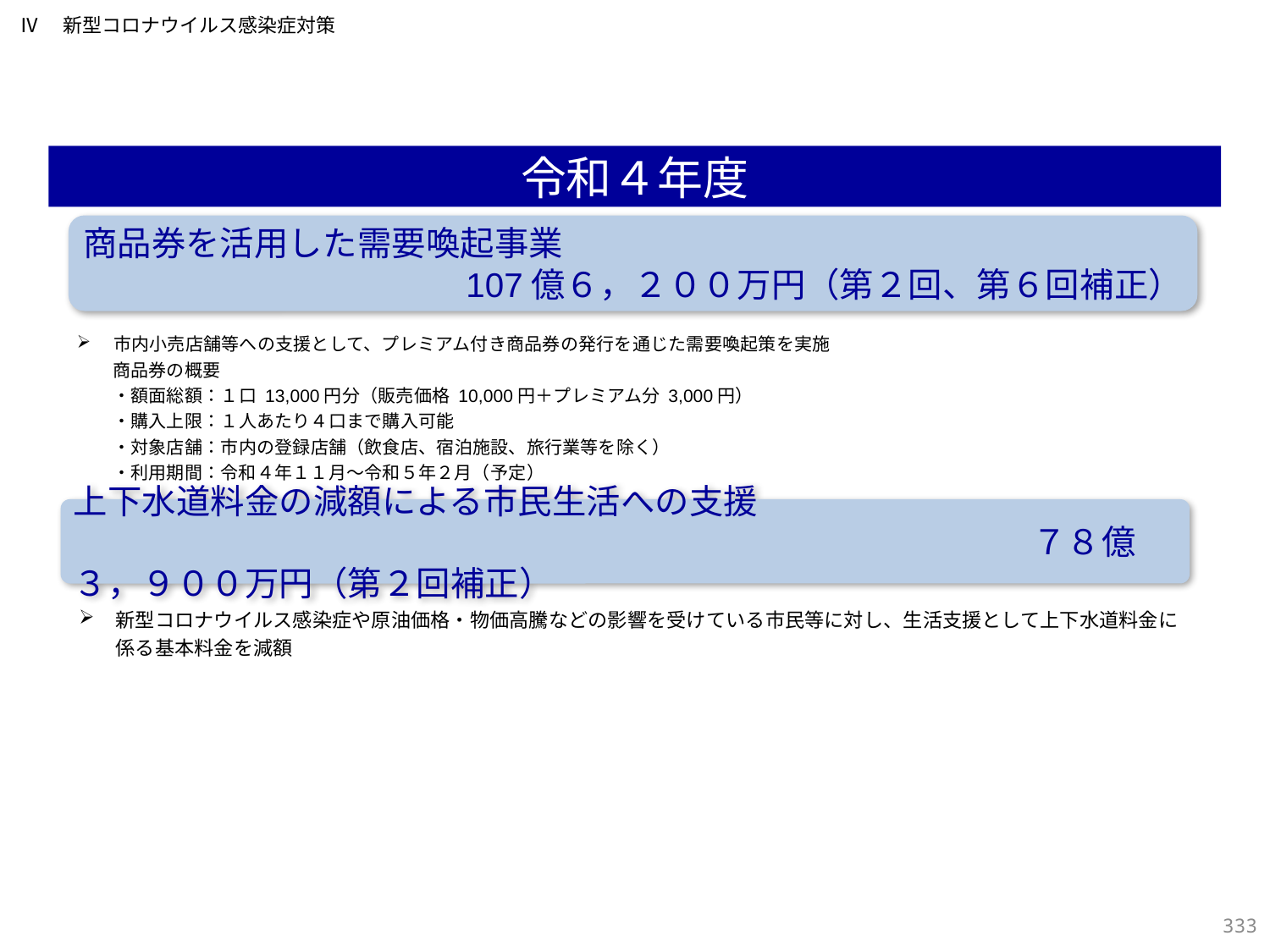

Ⅳ　新型コロナウイルス感染症対策
令和４年度
商品券を活用した需要喚起事業
107億６，２００万円（第２回、第６回補正）
市内小売店舗等への支援として、プレミアム付き商品券の発行を通じた需要喚起策を実施
　　商品券の概要
　　・額面総額：１口 13,000円分（販売価格 10,000円＋プレミアム分 3,000円）
　　・購入上限：１人あたり４口まで購入可能
　　・対象店舗：市内の登録店舗（飲食店、宿泊施設、旅行業等を除く）
　　・利用期間：令和４年１１月～令和５年２月（予定）
上下水道料金の減額による市民生活への支援
　　　　　　　　　　　　　　　　　　　　　　　　　　　　７８億３，９００万円（第２回補正）
新型コロナウイルス感染症や原油価格・物価高騰などの影響を受けている市民等に対し、生活支援として上下水道料金に係る基本料金を減額
333